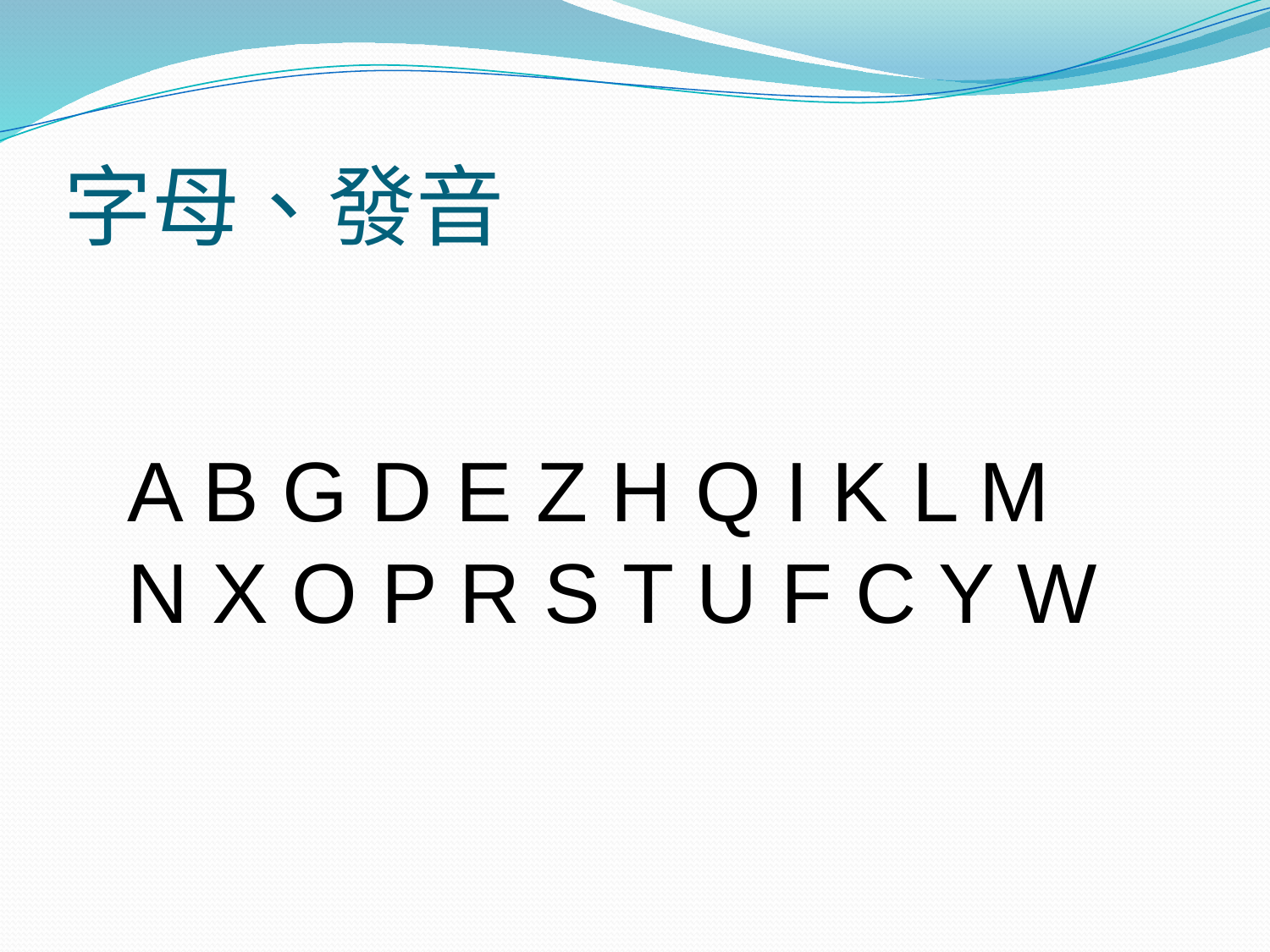

# 字母、發音
A B G D E Z H Q I K L M
N X O P R S T U F C Y W